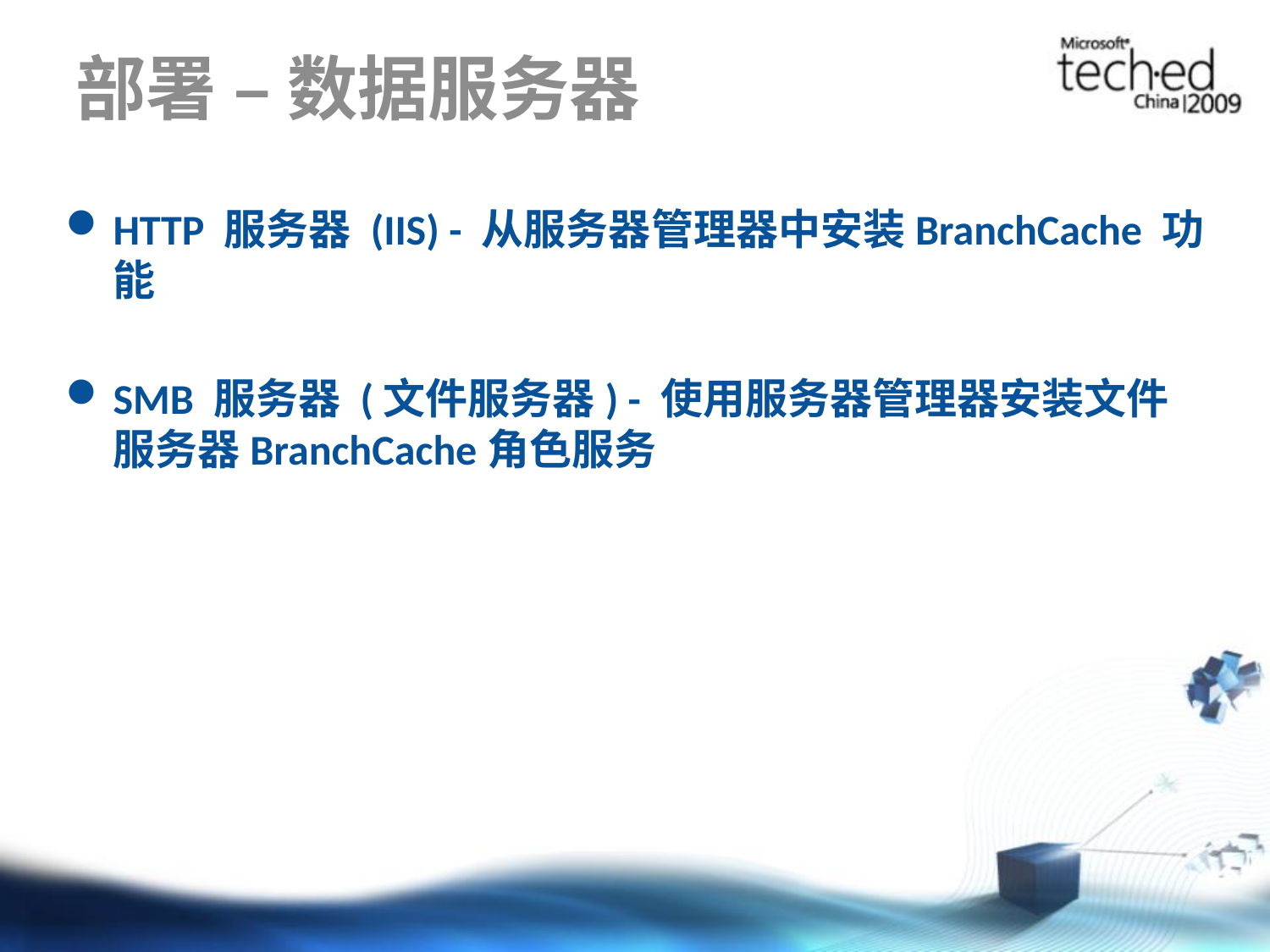

# 部署 – 数据服务器
HTTP 服务器 (IIS) - 从服务器管理器中安装BranchCache 功能

SMB 服务器 (文件服务器) - 使用服务器管理器安装文件服务器BranchCache角色服务